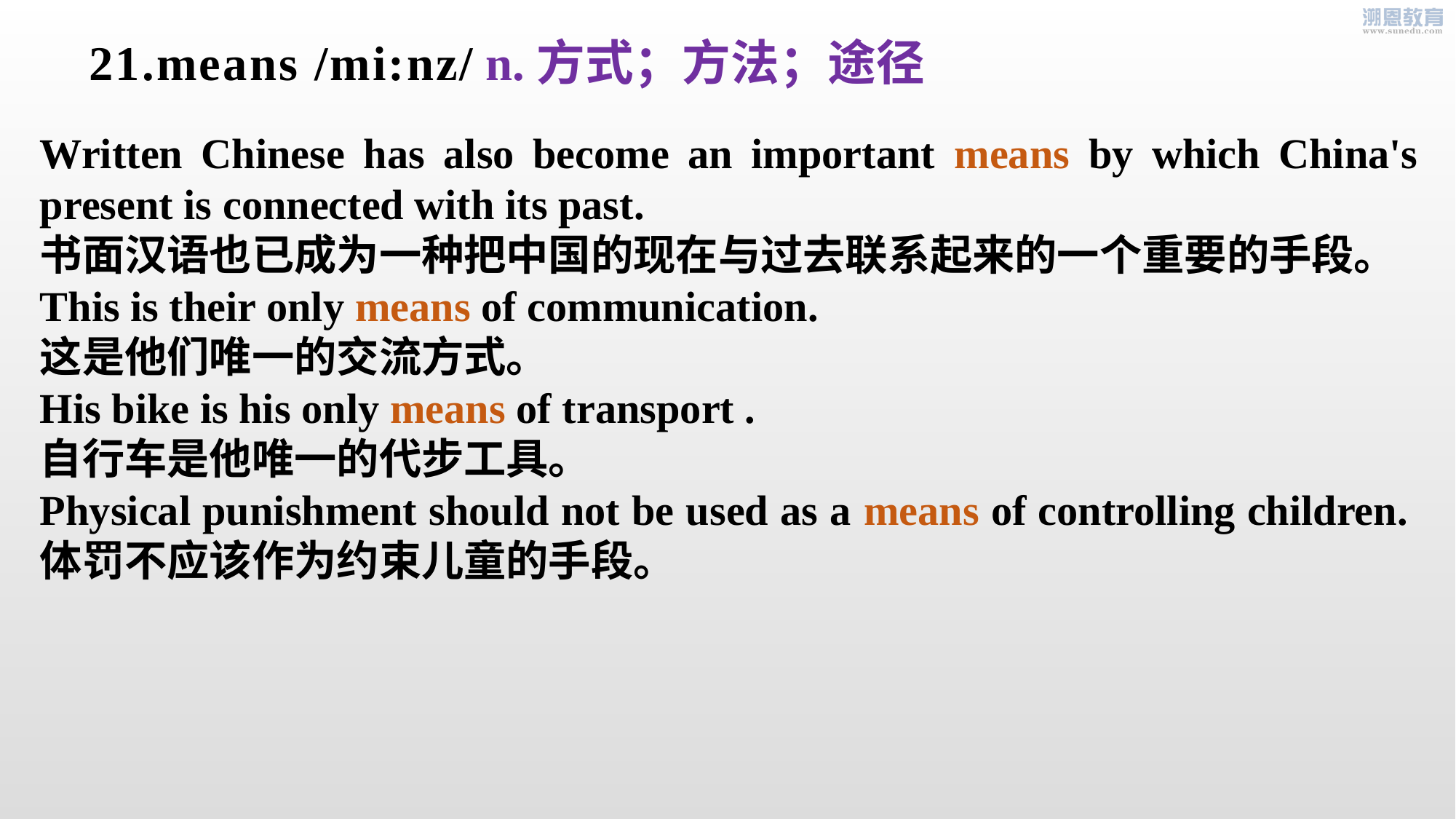

21.means /mi:nz/
n.方式；方法；途径
Written Chinese has also become an important means by which China's present is connected with its past.
书面汉语也已成为一种把中国的现在与过去联系起来的一个重要的手段。
This is their only means of communication.
这是他们唯一的交流方式。
His bike is his only means of transport .
自行车是他唯一的代步工具。
Physical punishment should not be used as a means of controlling children.体罚不应该作为约束儿童的手段。